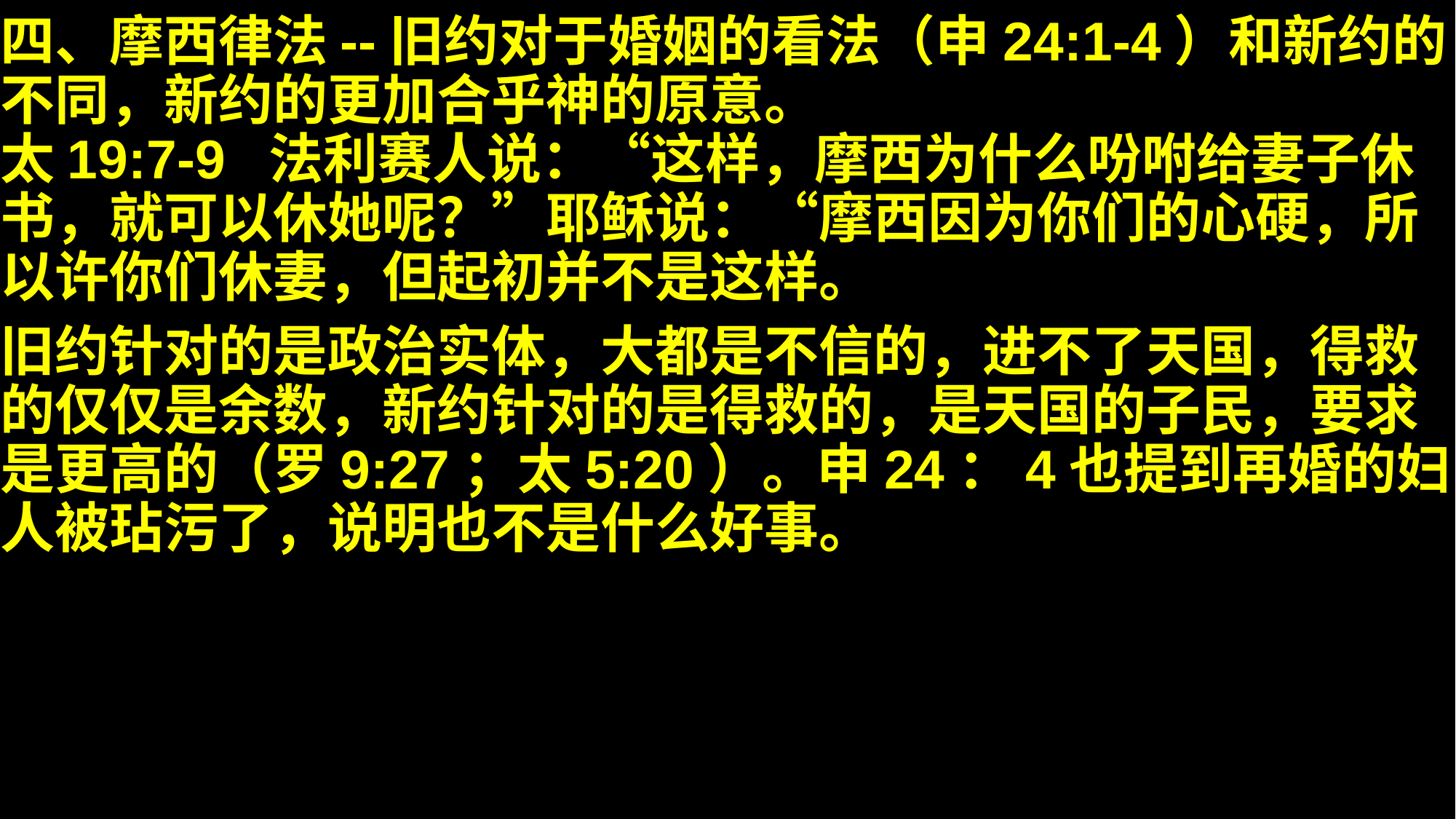

四、摩西律法--旧约对于婚姻的看法（申24:1-4）和新约的不同，新约的更加合乎神的原意。
太19:7-9  法利赛人说：“这样，摩西为什么吩咐给妻子休书，就可以休她呢？”耶稣说：“摩西因为你们的心硬，所以许你们休妻，但起初并不是这样。
旧约针对的是政治实体，大都是不信的，进不了天国，得救的仅仅是余数，新约针对的是得救的，是天国的子民，要求是更高的（罗9:27；太5:20）。申24：4也提到再婚的妇人被玷污了，说明也不是什么好事。